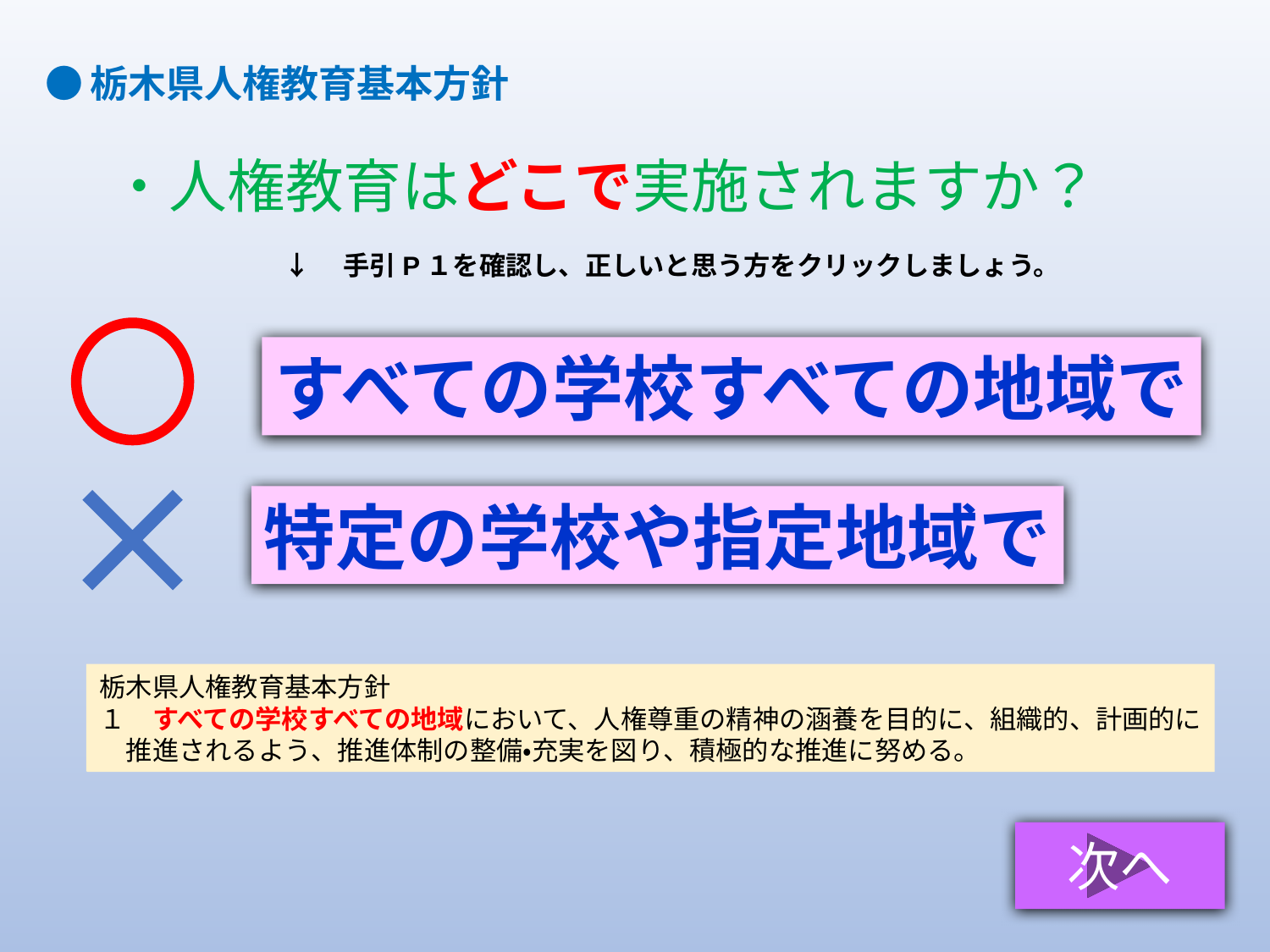

●栃木県人権教育基本方針
・人権教育はどこで実施されますか？
↓　手引P１を確認し、正しいと思う方をクリックしましょう。

すべての学校すべての地域で

特定の学校や指定地域で
栃木県人権教育基本方針
１　すべての学校すべての地域において、人権尊重の精神の涵養を目的に、組織的、計画的に
　推進されるよう、推進体制の整備・充実を図り、積極的な推進に努める。
栃木県人権教育基本方針
１　すべての学校すべての地域において、人権尊重の精神の涵養を目的に、組織的、計画的に
　推進されるよう、推進体制の整備・充実を図り、積極的な推進に努める。
次へ